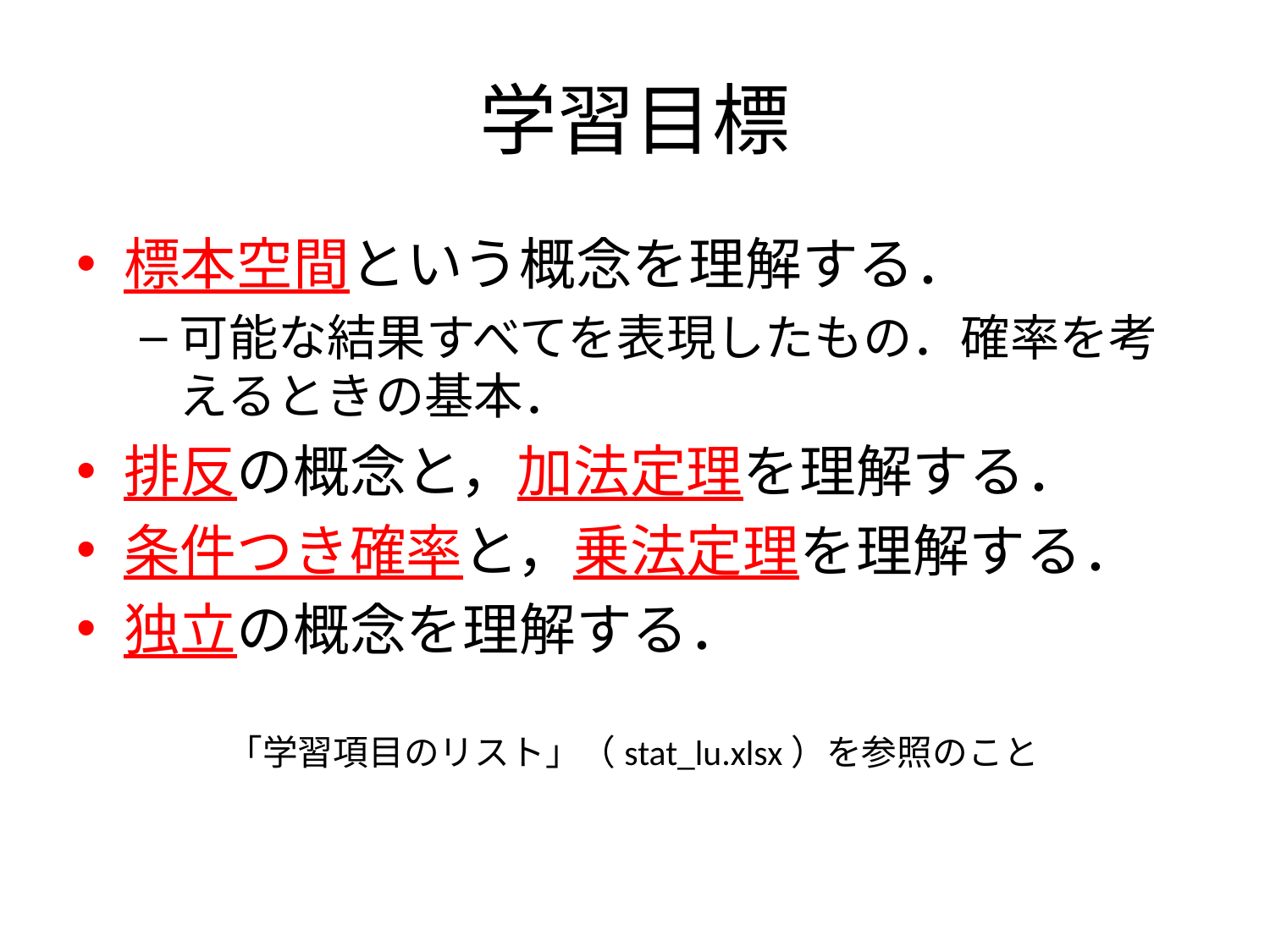

# 学習目標
標本空間という概念を理解する．
可能な結果すべてを表現したもの．確率を考えるときの基本．
排反の概念と，加法定理を理解する．
条件つき確率と，乗法定理を理解する．
独立の概念を理解する．
「学習項目のリスト」（stat_lu.xlsx）を参照のこと